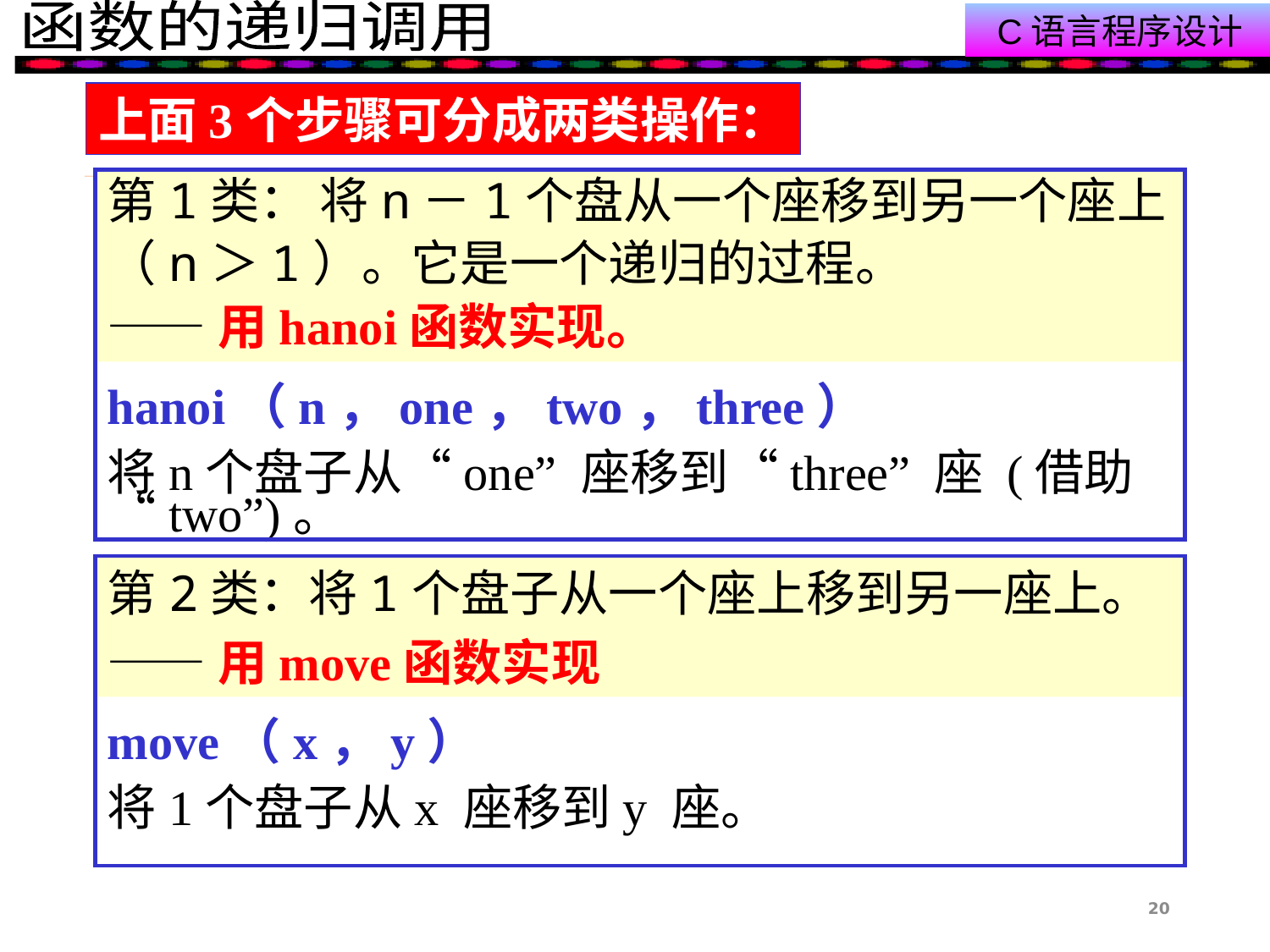

#
上面3个步骤可分成两类操作：

第1类： 将n－1个盘从一个座移到另一个座上
（n＞1）。它是一个递归的过程。
——用hanoi函数实现。

hanoi（n，one，two，three）
将n个盘子从“one” 座移到“three” 座 (借助“two”)。
第2类：将1个盘子从一个座上移到另一座上。
——用move函数实现

move（x，y）
将1个盘子从x 座移到y 座。
20